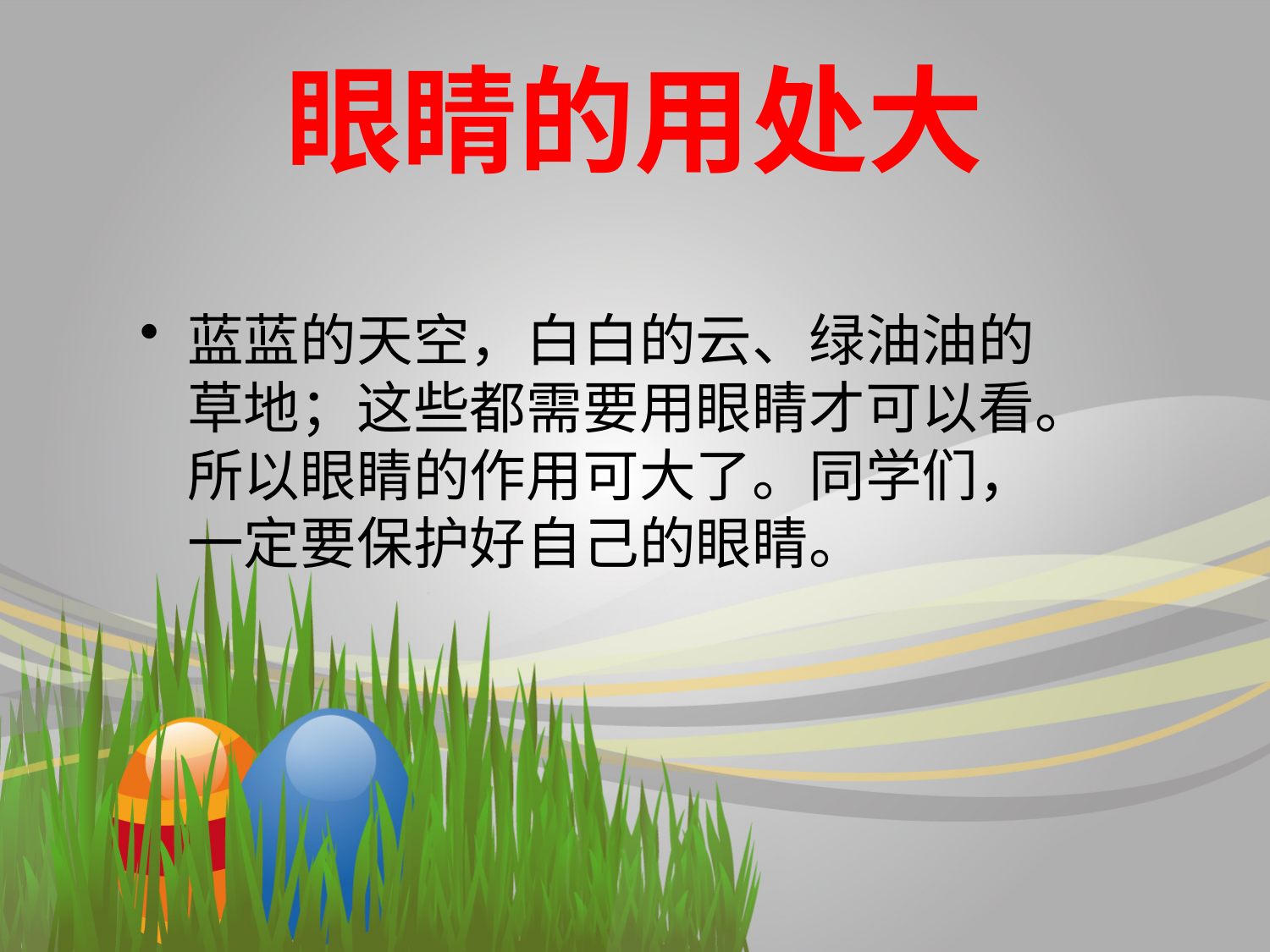

# 眼睛的用处大
蓝蓝的天空，白白的云、绿油油的草地；这些都需要用眼睛才可以看。所以眼睛的作用可大了。同学们，一定要保护好自己的眼睛。